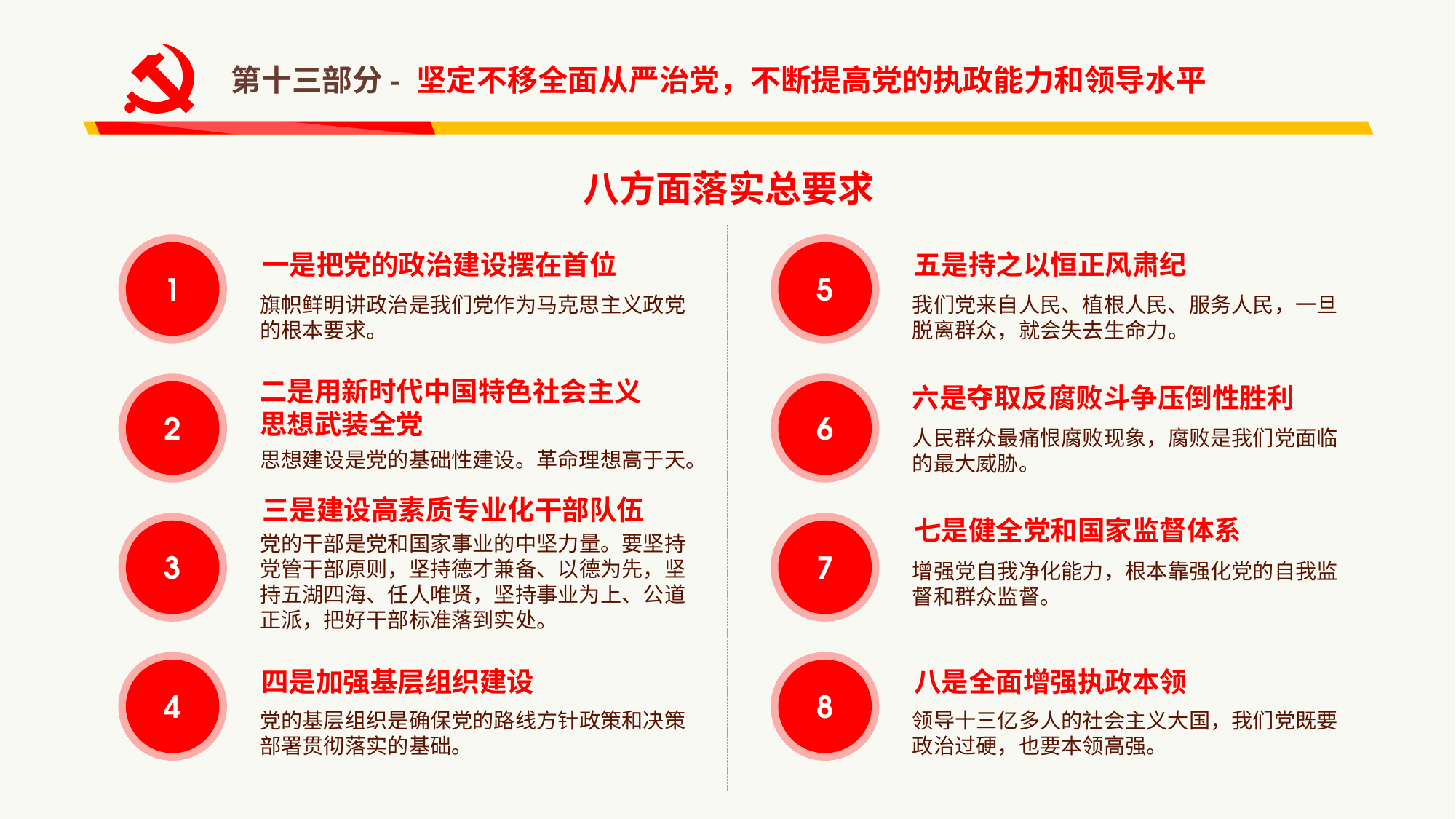

第十三部分- 坚定不移全面从严治党，不断提高党的执政能力和领导水平
八方面落实总要求
1
一是把党的政治建设摆在首位
5
五是持之以恒正风肃纪
旗帜鲜明讲政治是我们党作为马克思主义政党的根本要求。
我们党来自人民、植根人民、服务人民，一旦脱离群众，就会失去生命力。
二是用新时代中国特色社会主义思想武装全党
六是夺取反腐败斗争压倒性胜利
2
6
人民群众最痛恨腐败现象，腐败是我们党面临的最大威胁。
思想建设是党的基础性建设。革命理想高于天。
三是建设高素质专业化干部队伍
七是健全党和国家监督体系
3
7
党的干部是党和国家事业的中坚力量。要坚持党管干部原则，坚持德才兼备、以德为先，坚持五湖四海、任人唯贤，坚持事业为上、公道正派，把好干部标准落到实处。
增强党自我净化能力，根本靠强化党的自我监督和群众监督。
四是加强基层组织建设
八是全面增强执政本领
4
8
党的基层组织是确保党的路线方针政策和决策部署贯彻落实的基础。
领导十三亿多人的社会主义大国，我们党既要政治过硬，也要本领高强。
延时符（正式讲课时请删除）